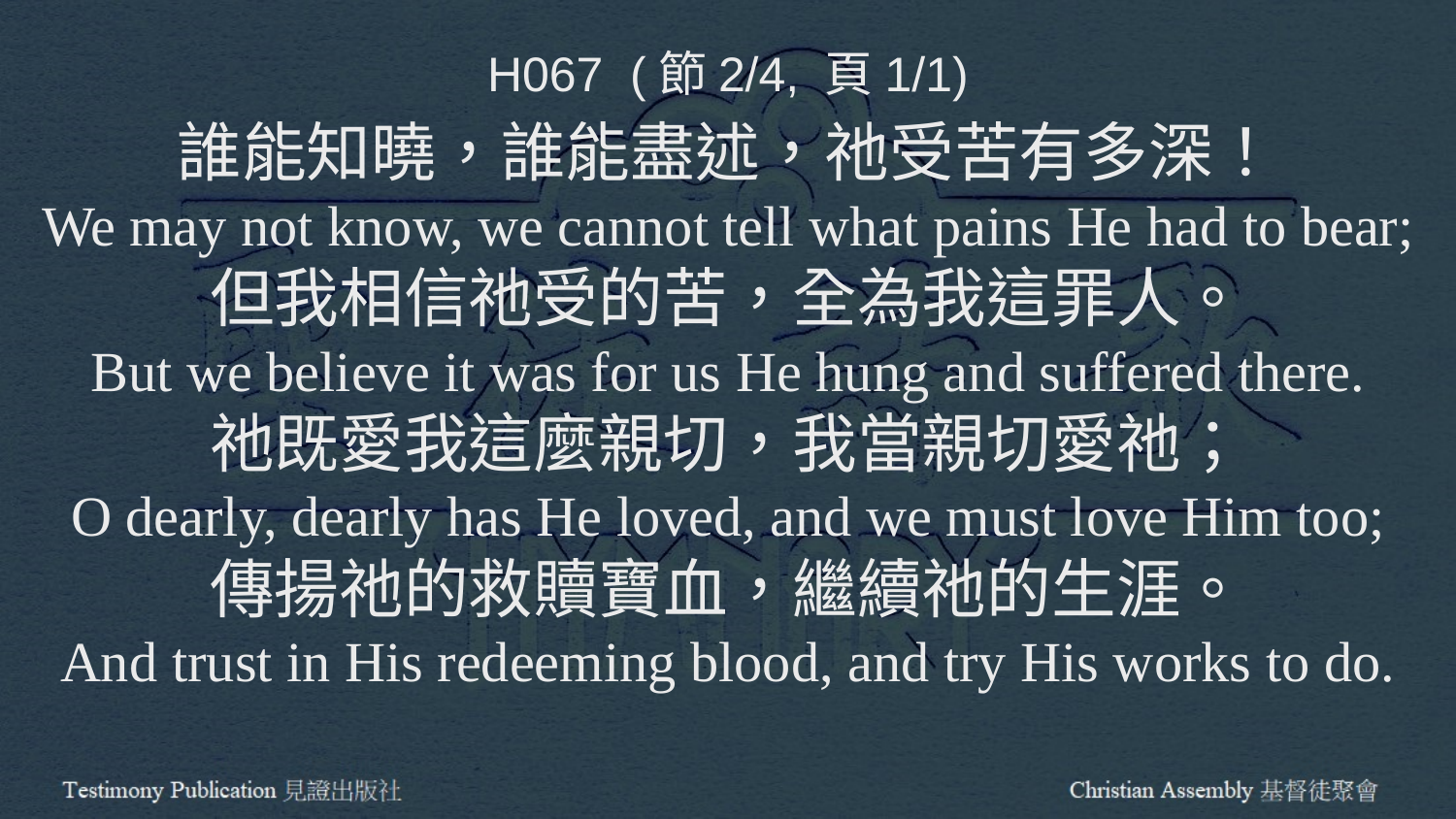

H067  (節2/4, 頁1/1)
誰能知曉，誰能盡述，祂受苦有多深！
We may not know, we cannot tell what pains He had to bear;
但我相信祂受的苦，全為我這罪人。
But we believe it was for us He hung and suffered there.
祂既愛我這麼親切，我當親切愛祂；
O dearly, dearly has He loved, and we must love Him too;
傳揚祂的救贖寶血，繼續祂的生涯。
And trust in His redeeming blood, and try His works to do.